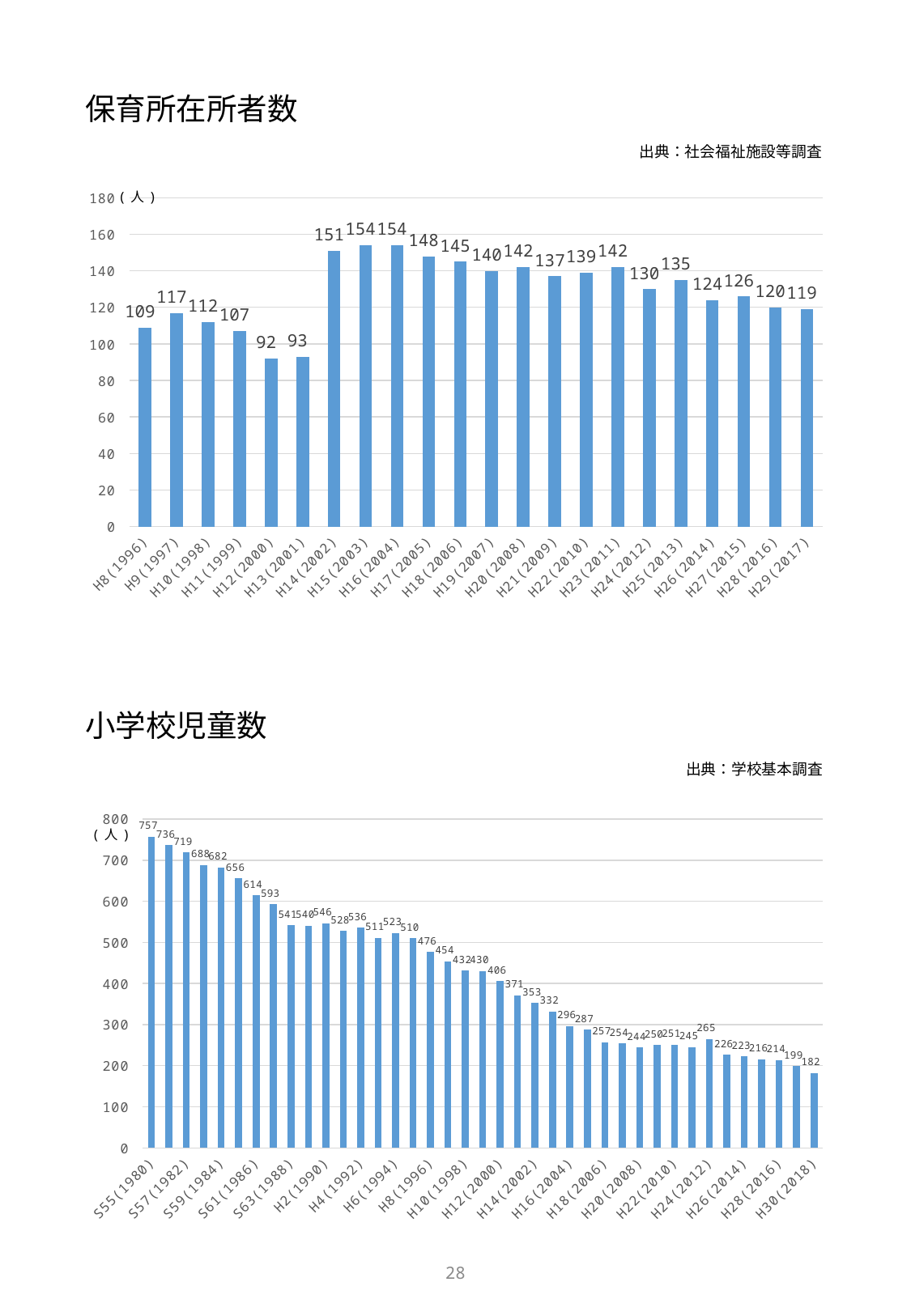

# 保育所在所者数
出典：社会福祉施設等調査

### Chart

| Category |  |
|---|---|
| H8(1996) | 109.0 |
| H9(1997) | 117.0 |
| H10(1998) | 112.0 |
| H11(1999) | 107.0 |
| H12(2000) | 92.0 |
| H13(2001) | 93.0 |
| H14(2002) | 151.0 |
| H15(2003) | 154.0 |
| H16(2004) | 154.0 |
| H17(2005) | 148.0 |
| H18(2006) | 145.0 |
| H19(2007) | 140.0 |
| H20(2008) | 142.0 |
| H21(2009) | 137.0 |
| H22(2010) | 139.0 |
| H23(2011) | 142.0 |
| H24(2012) | 130.0 |
| H25(2013) | 135.0 |
| H26(2014) | 124.0 |
| H27(2015) | 126.0 |
| H28(2016) | 120.0 |
| H29(2017) | 119.0 |
小学校児童数
出典：学校基本調査

### Chart

| Category | 計 |
|---|---|
| S55(1980) | 757.0 |
| S56(1981) | 736.0 |
| S57(1982) | 719.0 |
| S58(1983) | 688.0 |
| S59(1984) | 682.0 |
| S60(1985) | 656.0 |
| S61(1986) | 614.0 |
| S62(1987) | 593.0 |
| S63(1988) | 541.0 |
| H1(1989) | 540.0 |
| H2(1990) | 546.0 |
| H3(1991) | 528.0 |
| H4(1992) | 536.0 |
| H5(1993) | 511.0 |
| H6(1994) | 523.0 |
| H7(1995) | 510.0 |
| H8(1996) | 476.0 |
| H9(1997) | 454.0 |
| H10(1998) | 432.0 |
| H11(1999) | 430.0 |
| H12(2000) | 406.0 |
| H13(2001) | 371.0 |
| H14(2002) | 353.0 |
| H15(2003) | 332.0 |
| H16(2004) | 296.0 |
| H17(2005) | 287.0 |
| H18(2006) | 257.0 |
| H19(2007) | 254.0 |
| H20(2008) | 244.0 |
| H21(2009) | 250.0 |
| H22(2010) | 251.0 |
| H23(2011) | 245.0 |
| H24(2012) | 265.0 |
| H25(2013) | 226.0 |
| H26(2014) | 223.0 |
| H27(2015) | 216.0 |
| H28(2016) | 214.0 |
| H29(2017) | 199.0 |
| H30(2018) | 182.0 |
28